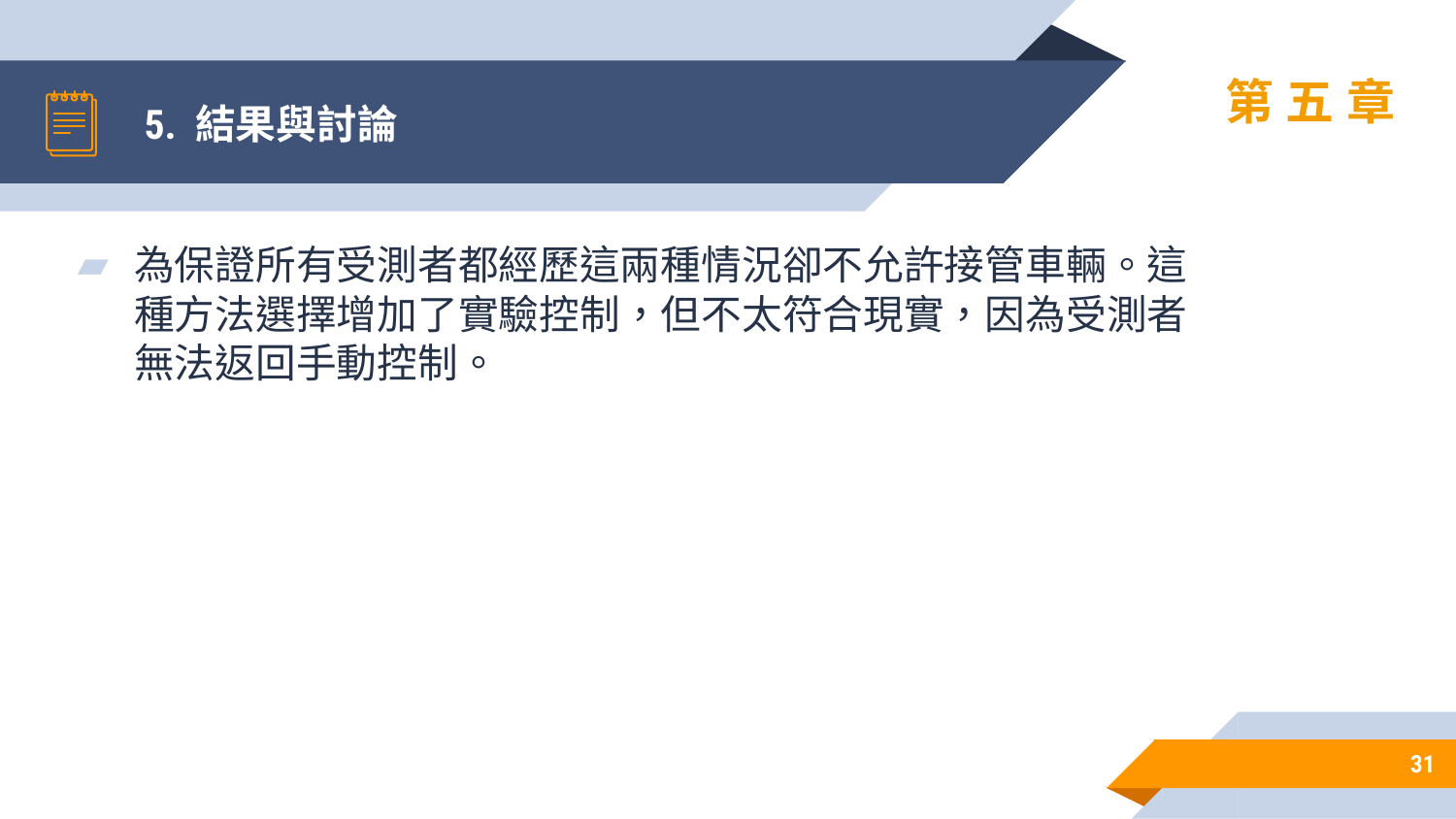

# 5. 結果與討論
第五章

為保證所有受測者都經歷這兩種情況卻不允許接管車輛。這種方法選擇增加了實驗控制，但不太符合現實，因為受測者無法返回手動控制。
31